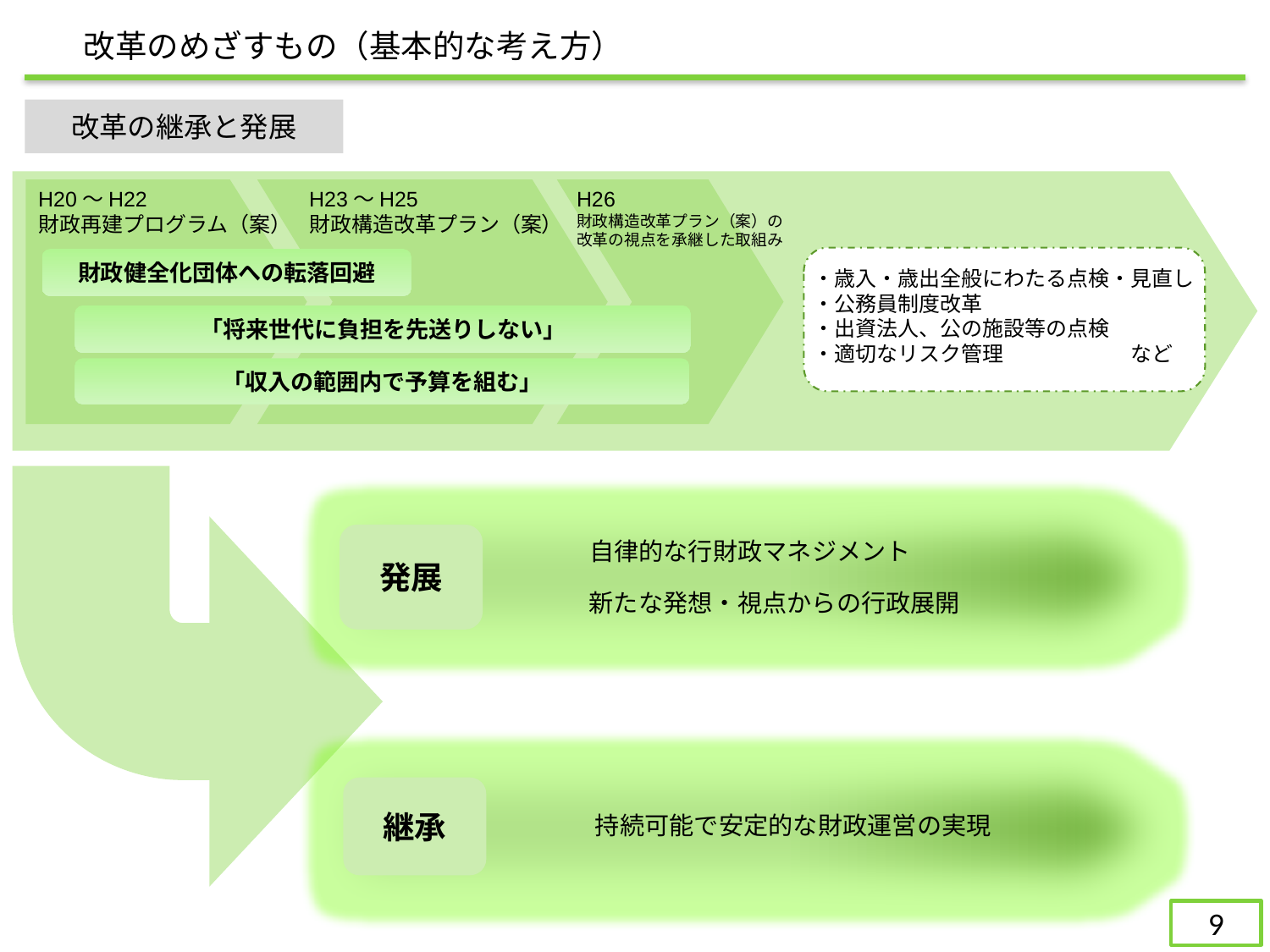

改革のめざすもの（基本的な考え方）
改革の継承と発展

H20～H22
財政再建プログラム（案）
H26
財政構造改革プラン（案）の
改革の視点を承継した取組み

H23～H25
財政構造改革プラン（案）

・歳入・歳出全般にわたる点検・見直し
・公務員制度改革
・出資法人、公の施設等の点検
・適切なリスク管理　　　　　　など
財政健全化団体への転落回避
「将来世代に負担を先送りしない」
「収入の範囲内で予算を組む」

自律的な行財政マネジメント
発展
新たな発想・視点からの行政展開

継承
持続可能で安定的な財政運営の実現
9